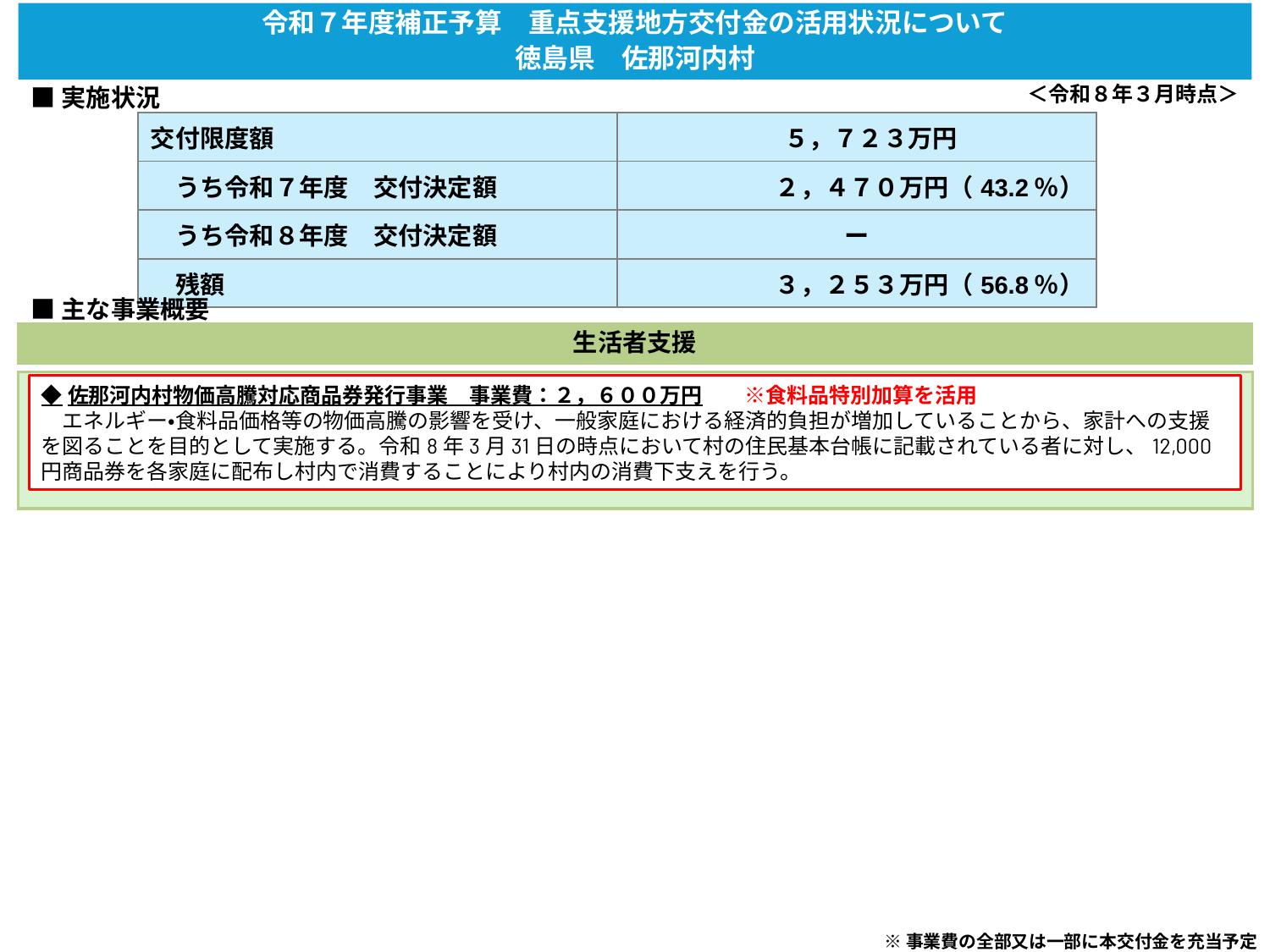

令和７年度補正予算　重点支援地方交付金の活用状況について
徳島県　佐那河内村
＜令和８年３月時点＞
■実施状況
| 交付限度額 | ５，７２３万円 |
| --- | --- |
| うち令和７年度　交付決定額 | ２，４７０万円（43.2％） |
| うち令和８年度　交付決定額 | ー |
| 残額 | ３，２５３万円（56.8％） |
■主な事業概要
生活者支援

◆佐那河内村物価高騰対応商品券発行事業　事業費：２，６００万円　　※食料品特別加算を活用
　エネルギー・食料品価格等の物価高騰の影響を受け、一般家庭における経済的負担が増加していることから、家計への支援を図ることを目的として実施する。令和8年3月31日の時点において村の住民基本台帳に記載されている者に対し、12,000円商品券を各家庭に配布し村内で消費することにより村内の消費下支えを行う。
※事業費の全部又は一部に本交付金を充当予定